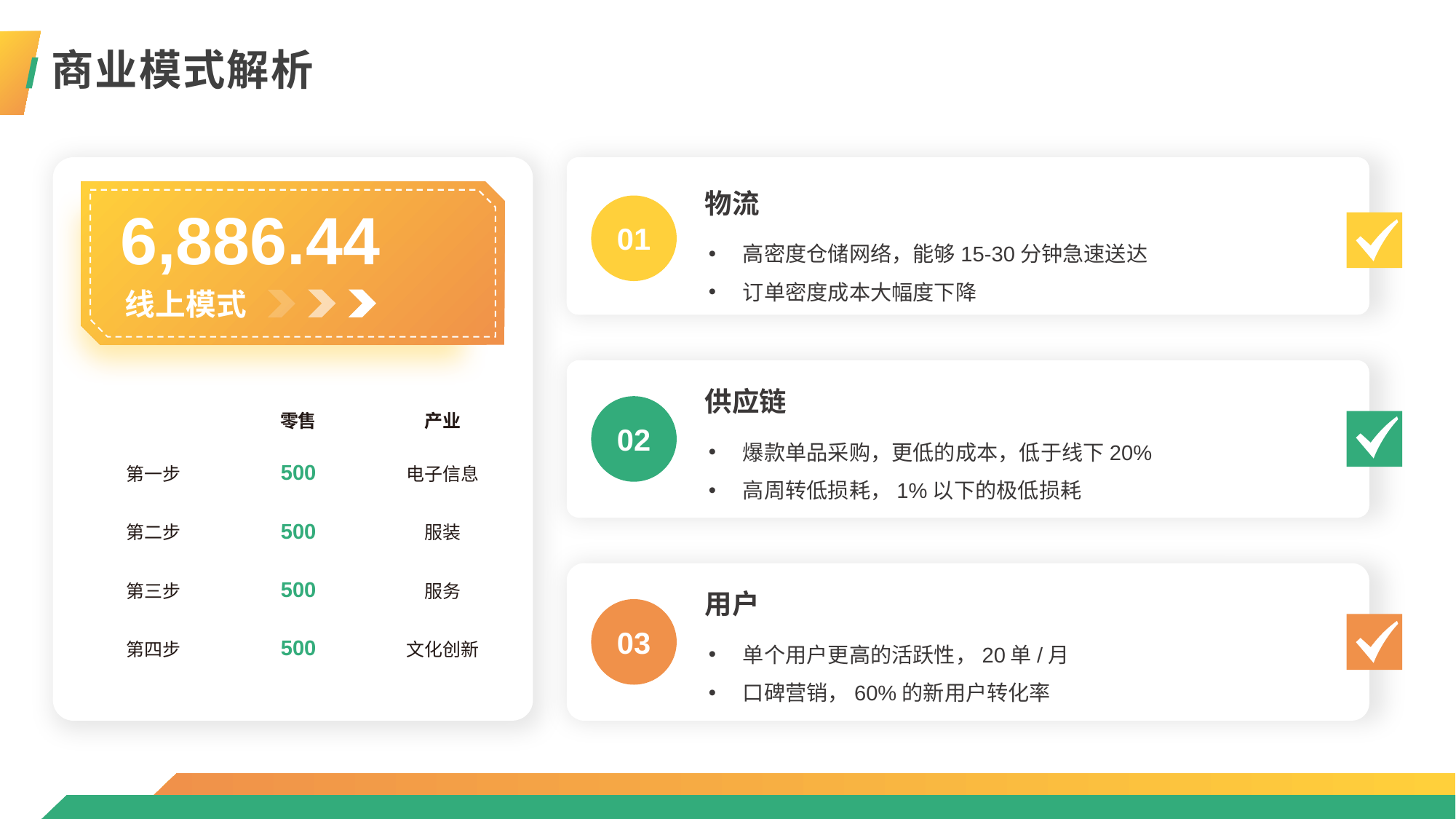

商业模式解析

物流

01
6,886.44

高密度仓储网络，能够15-30分钟急速送达
订单密度成本大幅度下降
线上模式

供应链
|  | 零售 | 产业 |
| --- | --- | --- |
| 第一步 | 500 | 电子信息 |
| 第二步 | 500 | 服装 |
| 第三步 | 500 | 服务 |
| 第四步 | 500 | 文化创新 |
02

爆款单品采购，更低的成本，低于线下20%
高周转低损耗，1%以下的极低损耗

用户
03

单个用户更高的活跃性，20单/月
口碑营销，60%的新用户转化率